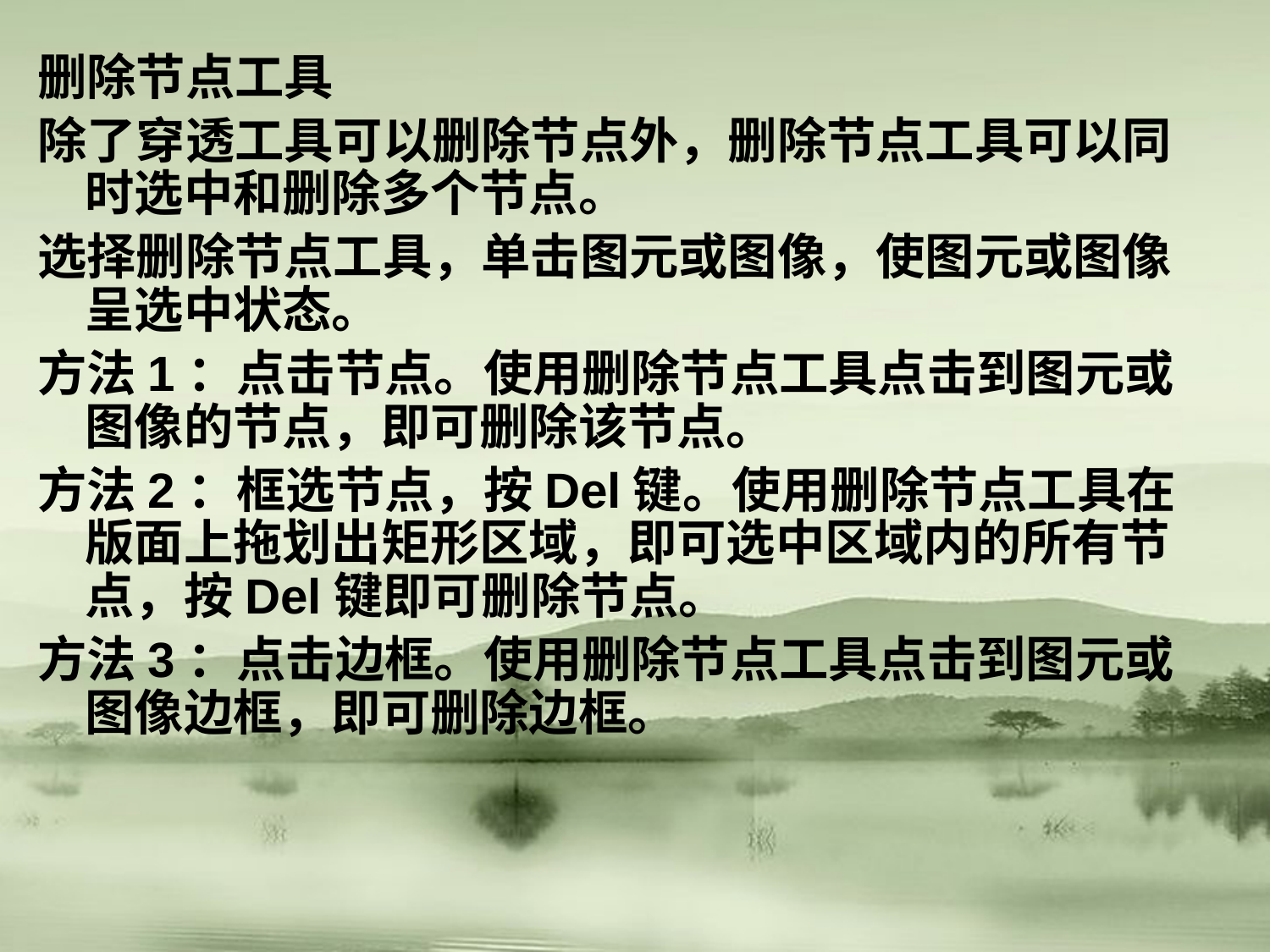

删除节点工具
除了穿透工具可以删除节点外，删除节点工具可以同时选中和删除多个节点。
选择删除节点工具，单击图元或图像，使图元或图像呈选中状态。
方法1：点击节点。使用删除节点工具点击到图元或图像的节点，即可删除该节点。
方法2：框选节点，按Del键。使用删除节点工具在版面上拖划出矩形区域，即可选中区域内的所有节点，按Del键即可删除节点。
方法3：点击边框。使用删除节点工具点击到图元或图像边框，即可删除边框。